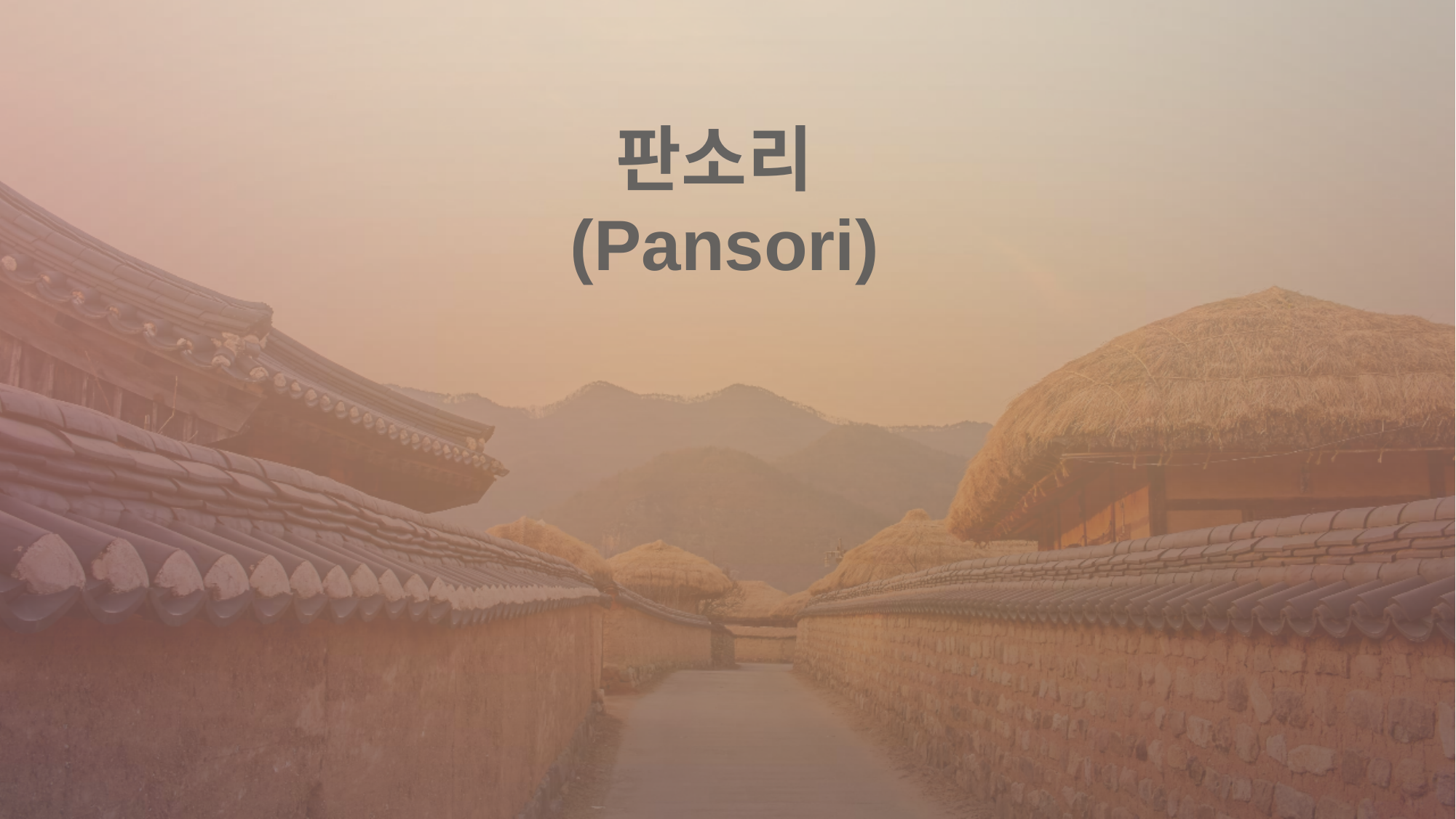

판소리
(Pansori)
is Korean traditional music genre,
Which presents story in the form of singing